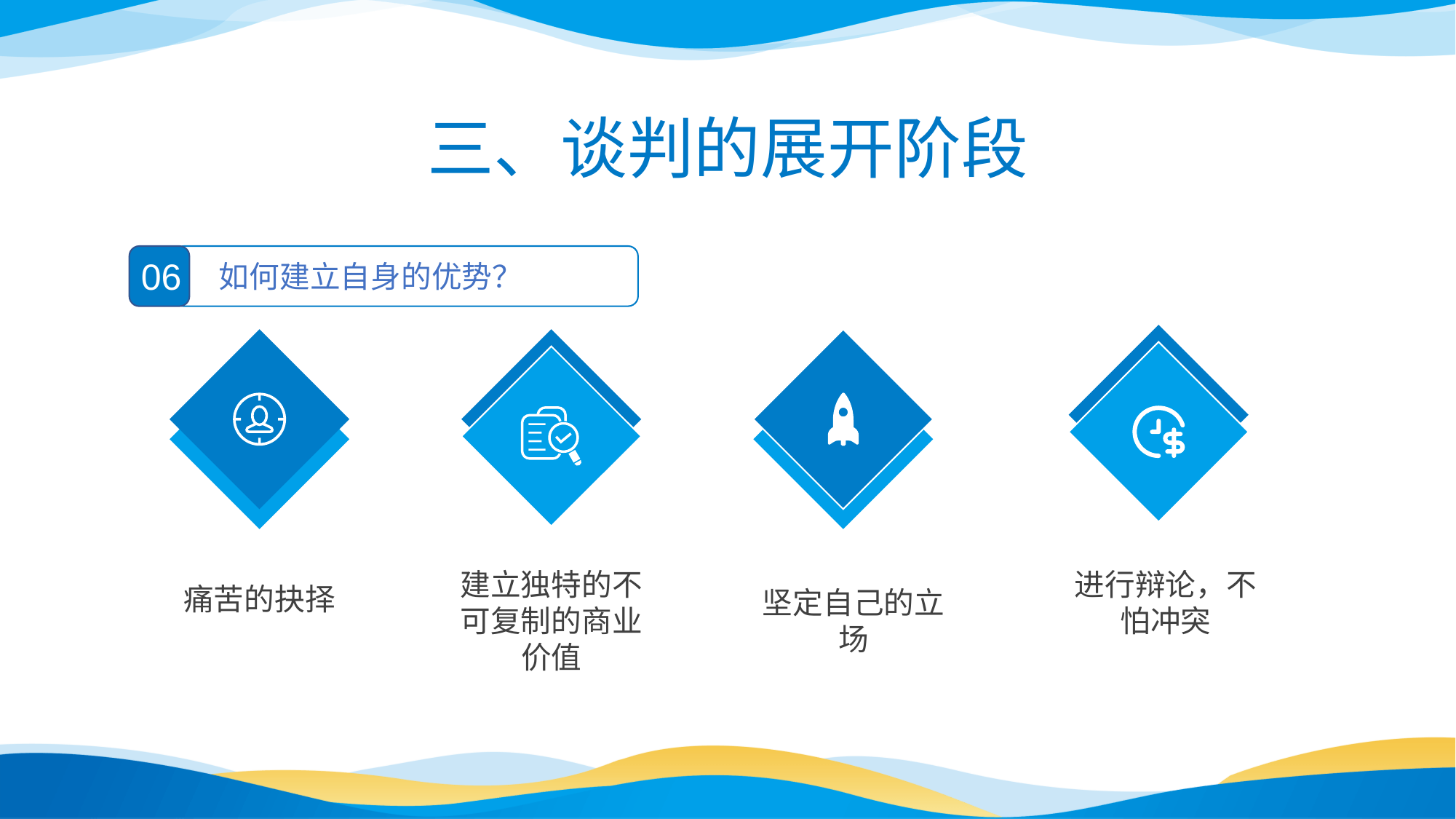

三、谈判的展开阶段

06

如何建立自身的优势？

建立独特的不可复制的商业价值
进行辩论，不怕冲突
坚定自己的立场
痛苦的抉择